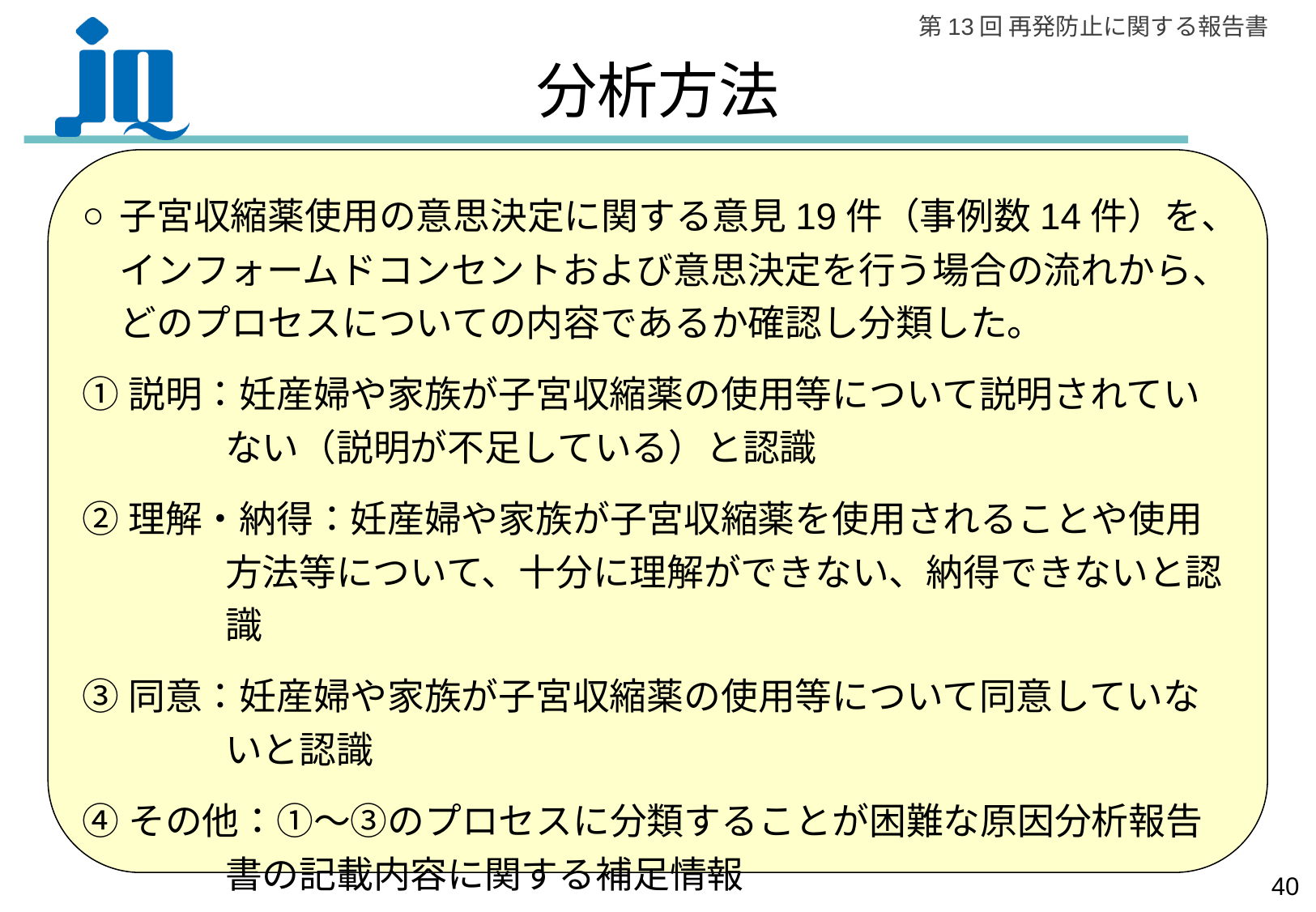

# 分析方法
子宮収縮薬使用の意思決定に関する意見19件（事例数14件）を、インフォームドコンセントおよび意思決定を行う場合の流れから、どのプロセスについての内容であるか確認し分類した。
①説明：妊産婦や家族が子宮収縮薬の使用等について説明されていない（説明が不足している）と認識
②理解・納得：妊産婦や家族が子宮収縮薬を使用されることや使用方法等について、十分に理解ができない、納得できないと認識
③同意：妊産婦や家族が子宮収縮薬の使用等について同意していないと認識
④その他：①～③のプロセスに分類することが困難な原因分析報告書の記載内容に関する補足情報

40